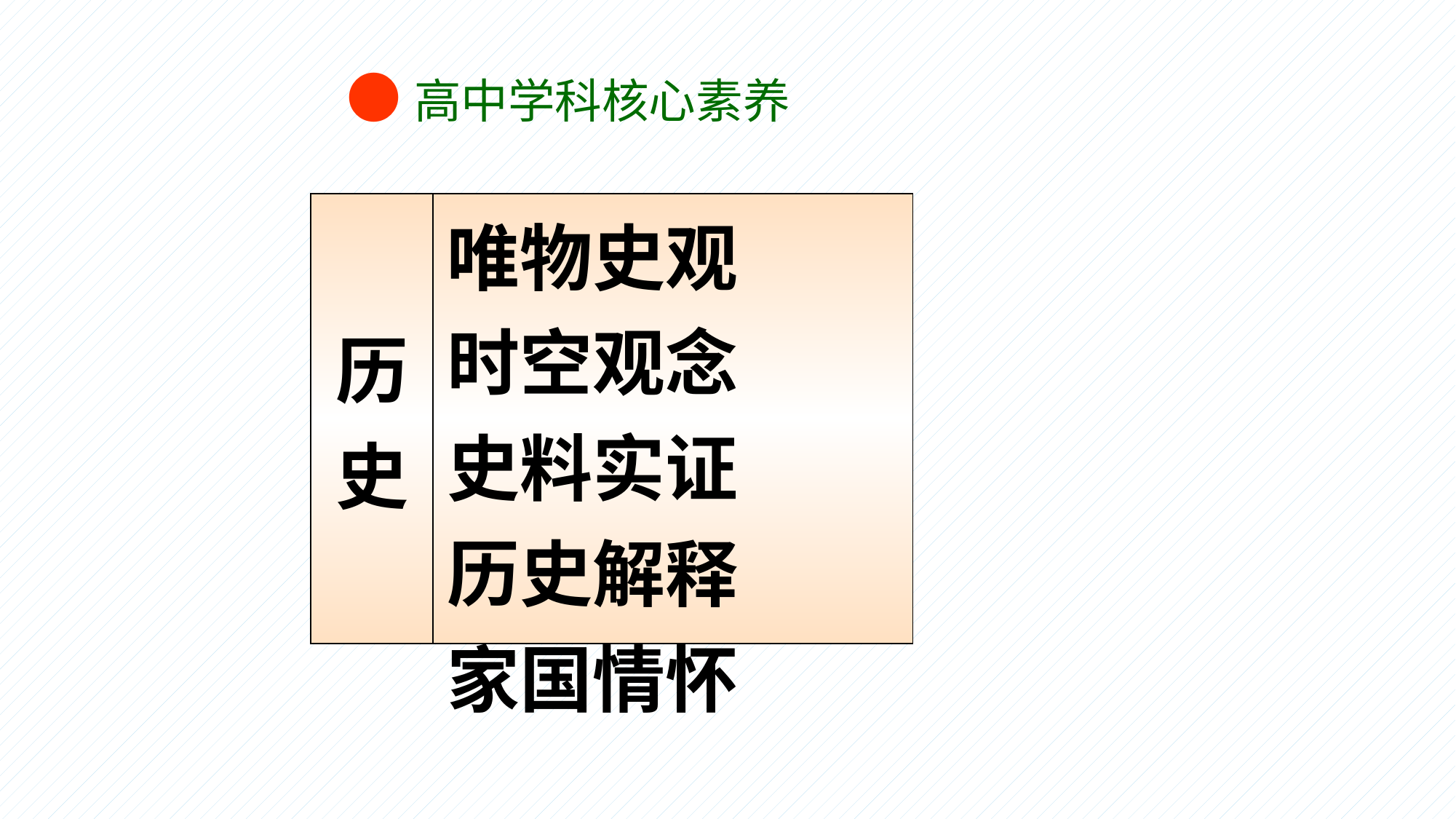

●高中学科核心素养
| 历史 | 唯物史观 时空观念 史料实证 历史解释 家国情怀 |
| --- | --- |